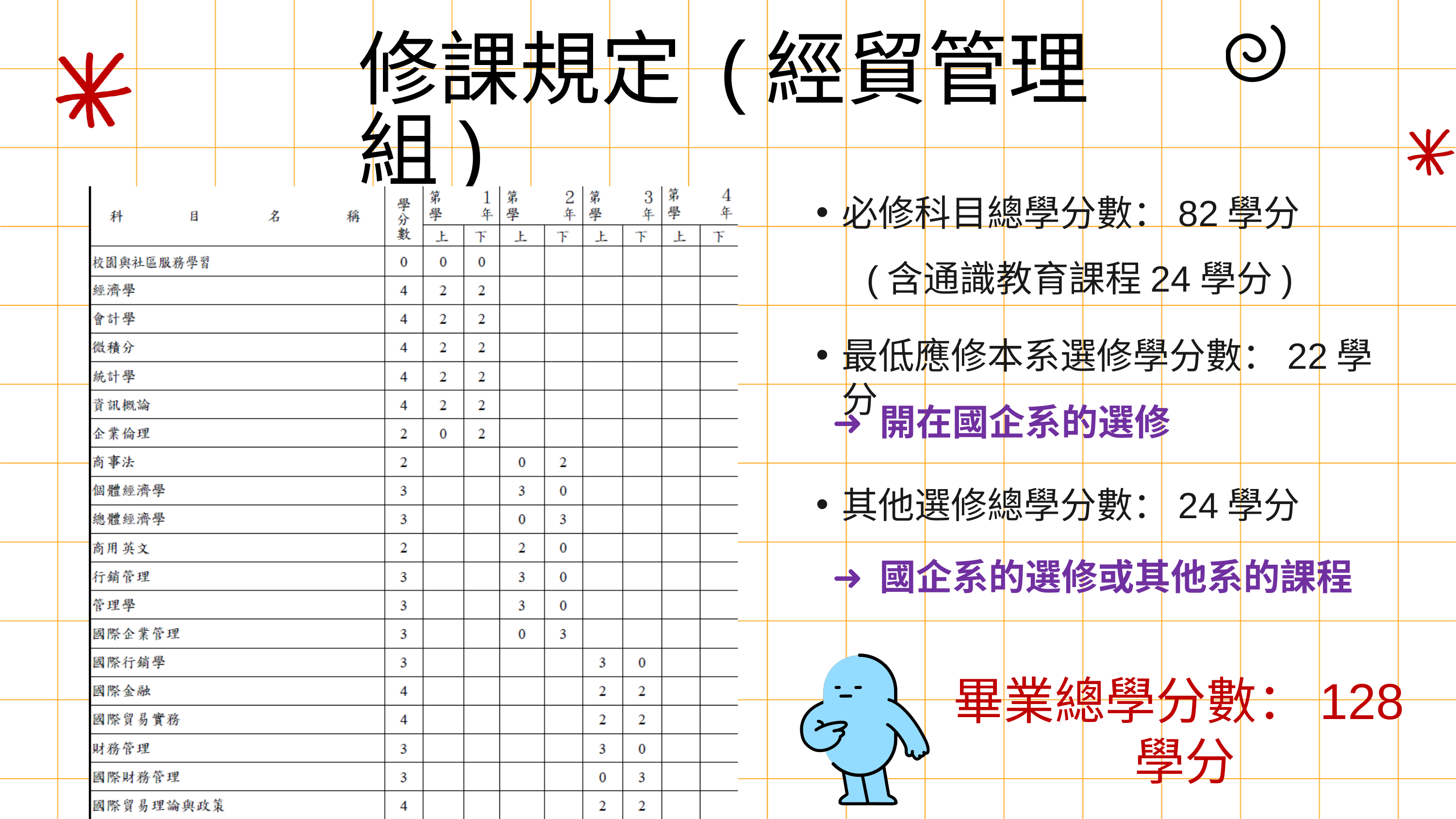

修課規定 (經貿管理組)

必修科目總學分數：82學分
     (含通識教育課程24學分)

最低應修本系選修學分數：22學分
➜ 開在國企系的選修
其他選修總學分數：24學分
➜ 國企系的選修或其他系的課程

畢業總學分數：128學分